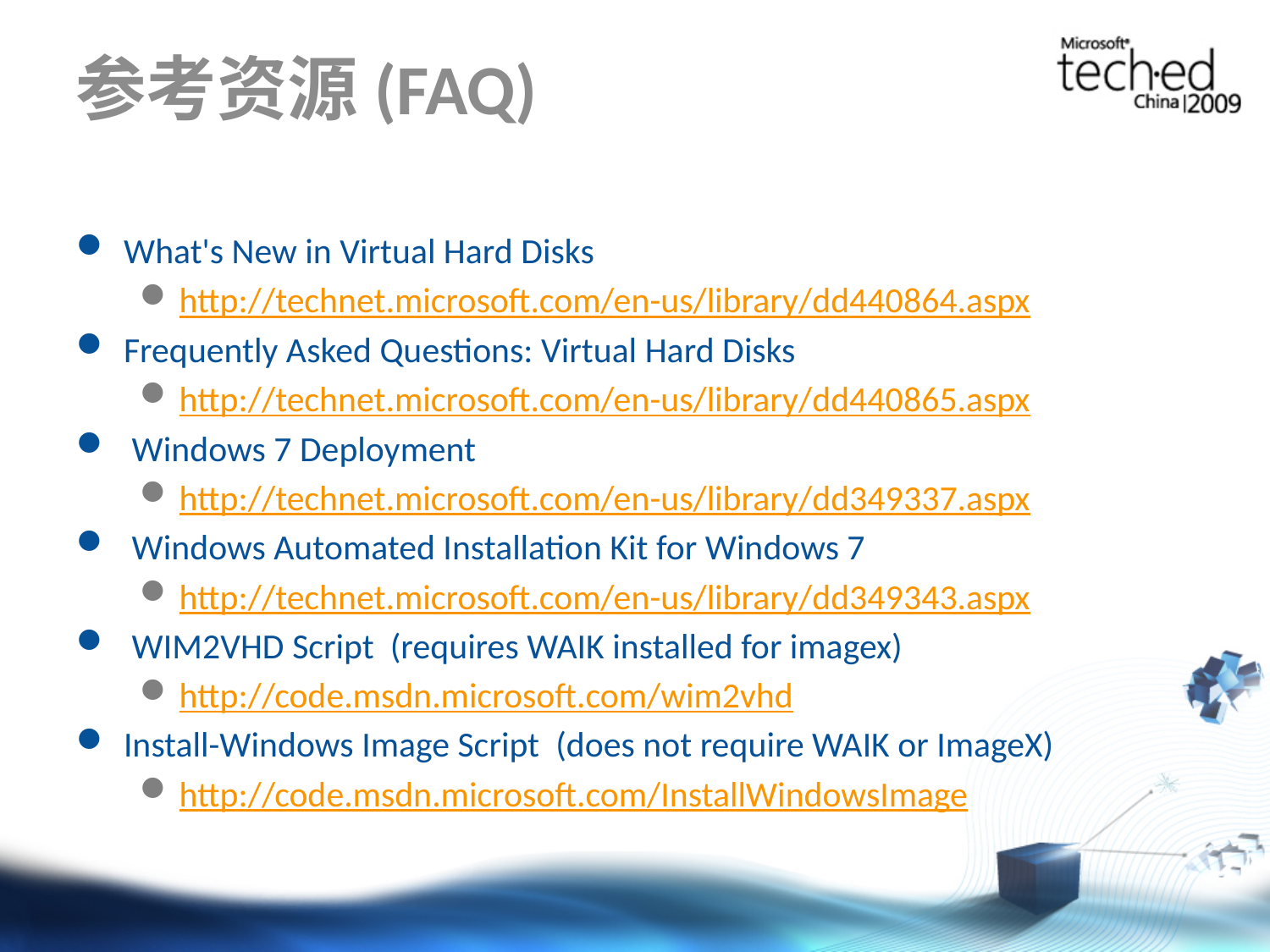

# 参考资源(FAQ)
What's New in Virtual Hard Disks
http://technet.microsoft.com/en-us/library/dd440864.aspx
Frequently Asked Questions: Virtual Hard Disks
http://technet.microsoft.com/en-us/library/dd440865.aspx
 Windows 7 Deployment
http://technet.microsoft.com/en-us/library/dd349337.aspx
 Windows Automated Installation Kit for Windows 7
http://technet.microsoft.com/en-us/library/dd349343.aspx
 WIM2VHD Script  (requires WAIK installed for imagex)
http://code.msdn.microsoft.com/wim2vhd
Install-Windows Image Script  (does not require WAIK or ImageX)
http://code.msdn.microsoft.com/InstallWindowsImage